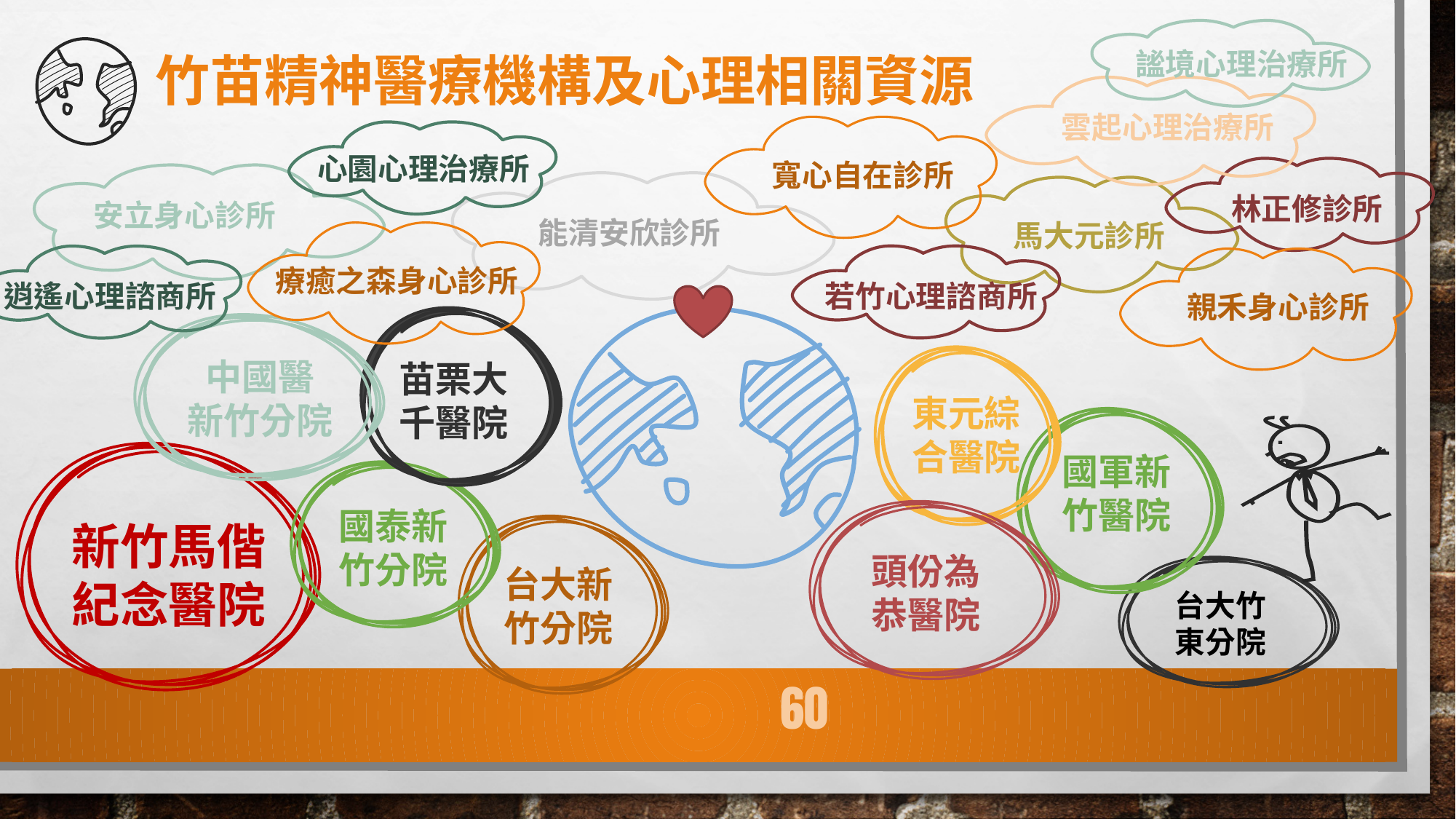

# 竹苗精神醫療機構及心理相關資源

謐境心理治療所

雲起心理治療所

心園心理治療所
寬心自在診所

林正修診所
安立身心診所
能清安欣診所
馬大元診所

療癒之森身心診所

苗栗大
千醫院
若竹心理諮商所
逍遙心理諮商所

中國醫
新竹分院
親禾身心診所

東元綜
合醫院

國軍新竹醫院

新竹馬偕
紀念醫院

國泰新竹分院

頭份為
恭醫院

台大新竹分院

台大竹東分院
60